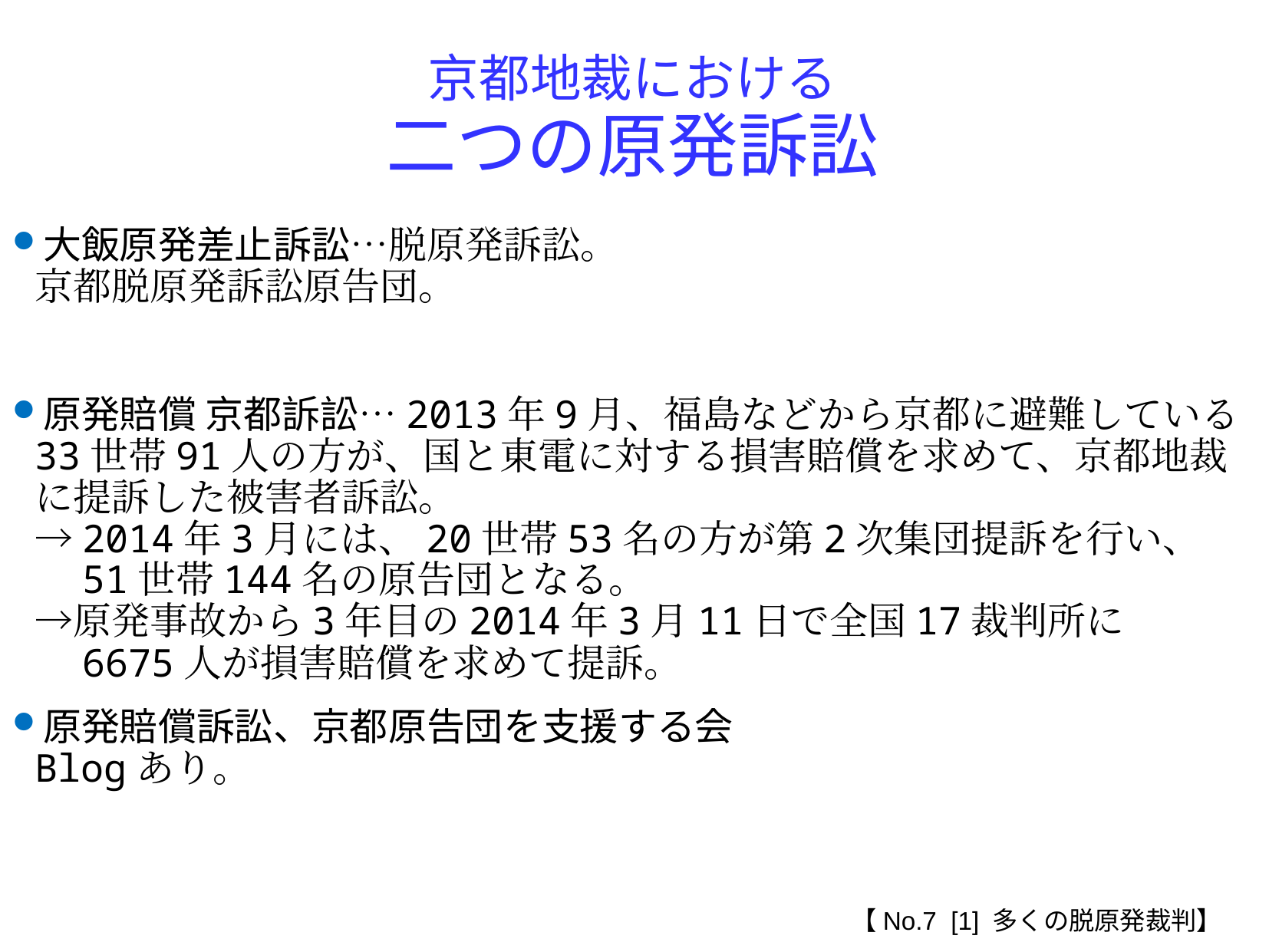

京都地裁における
二つの原発訴訟
大飯原発差止訴訟…脱原発訴訟。
京都脱原発訴訟原告団。

原発賠償 京都訴訟…2013年9月、福島などから京都に避難している33世帯91人の方が、国と東電に対する損害賠償を求めて、京都地裁に提訴した被害者訴訟。
→2014年3月には、20世帯53名の方が第2次集団提訴を行い、
　51世帯144名の原告団となる。
→原発事故から3年目の2014年3月11日で全国17裁判所に　
　6675人が損害賠償を求めて提訴。
原発賠償訴訟、京都原告団を支援する会
Blogあり。

【No.7  [1] 多くの脱原発裁判】